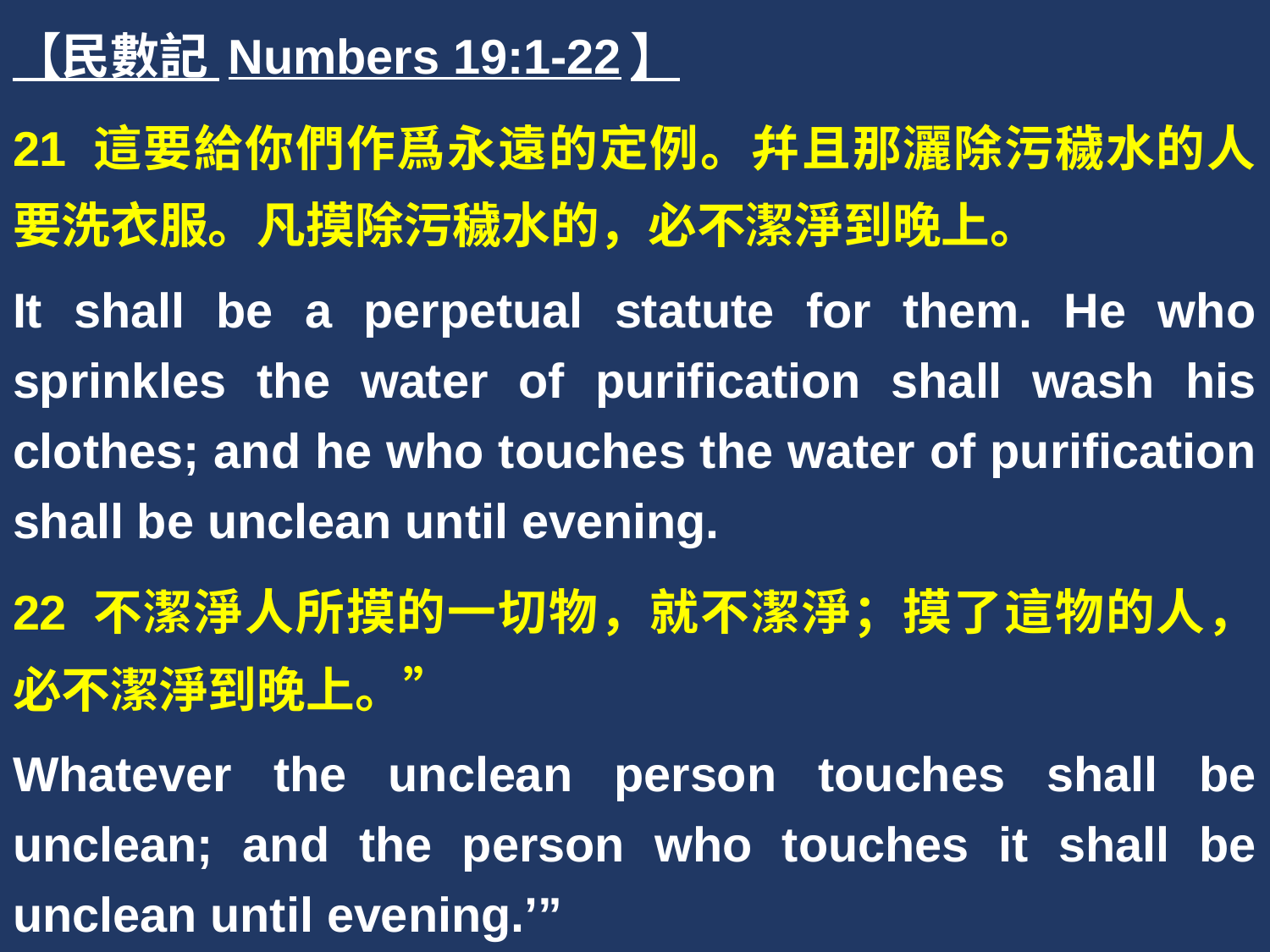

【民數記 Numbers 19:1-22】
21 這要給你們作爲永遠的定例。幷且那灑除污穢水的人要洗衣服。凡摸除污穢水的，必不潔淨到晚上。
It shall be a perpetual statute for them. He who sprinkles the water of purification shall wash his clothes; and he who touches the water of purification shall be unclean until evening.
22 不潔淨人所摸的一切物，就不潔淨；摸了這物的人，必不潔淨到晚上。”
Whatever the unclean person touches shall be unclean; and the person who touches it shall be unclean until evening.’”